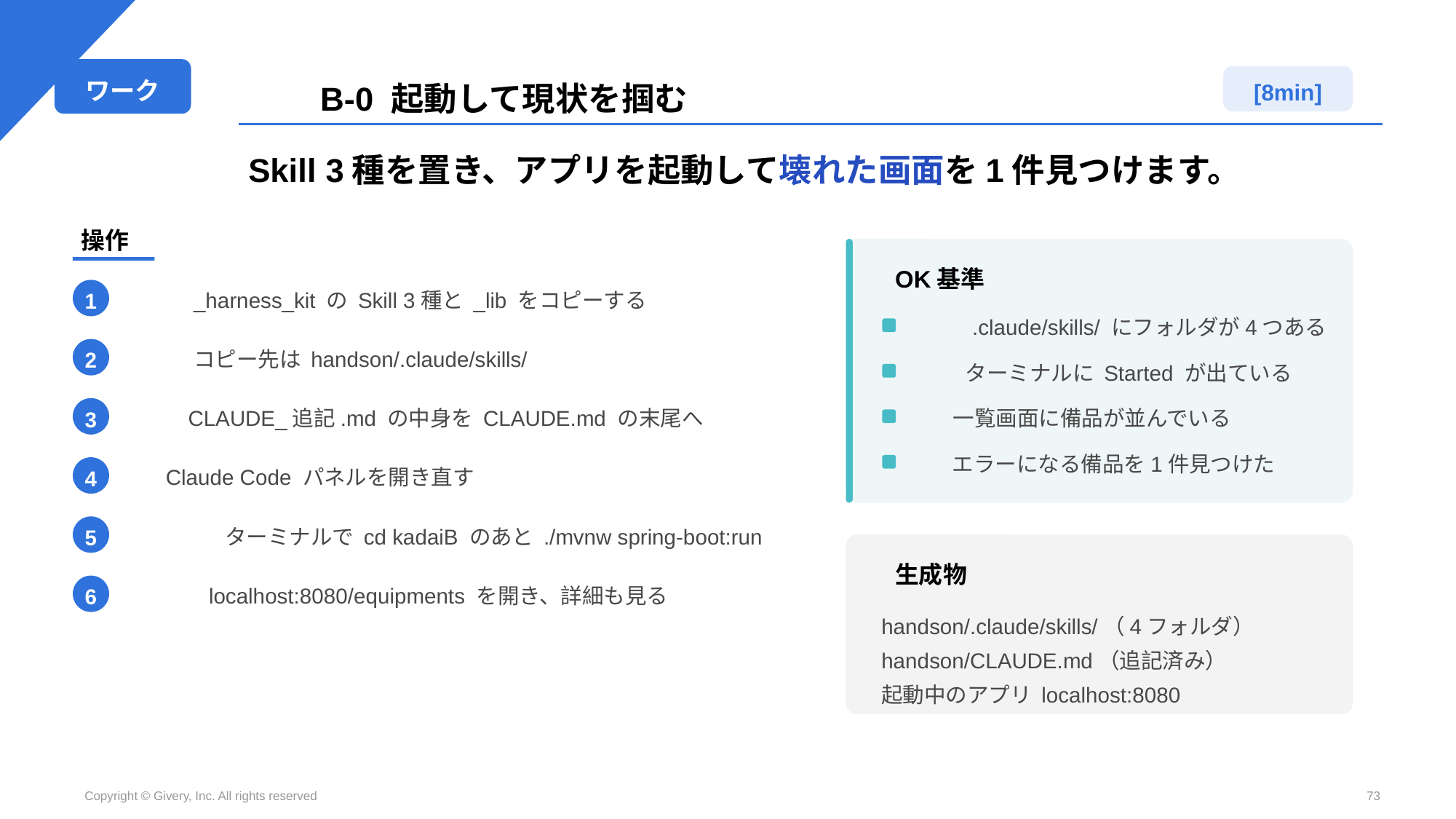

ワーク
B-0 起動して現状を掴む
[8min]

Skill 3種を置き、アプリを起動して壊れた画面を1件見つけます。
操作

OK基準

_harness_kit の Skill 3種と _lib をコピーする
1
.claude/skills/ にフォルダが4つある

コピー先は handson/.claude/skills/
2
ターミナルに Started が出ている

CLAUDE_追記.md の中身を CLAUDE.md の末尾へ
一覧画面に備品が並んでいる
3

エラーになる備品を1件見つけた

Claude Code パネルを開き直す
4

ターミナルで cd kadaiB のあと ./mvnw spring-boot:run
5

生成物

localhost:8080/equipments を開き、詳細も見る
6
handson/.claude/skills/（4フォルダ）
handson/CLAUDE.md（追記済み）
起動中のアプリ localhost:8080
Copyright © Givery, Inc. All rights reserved
73